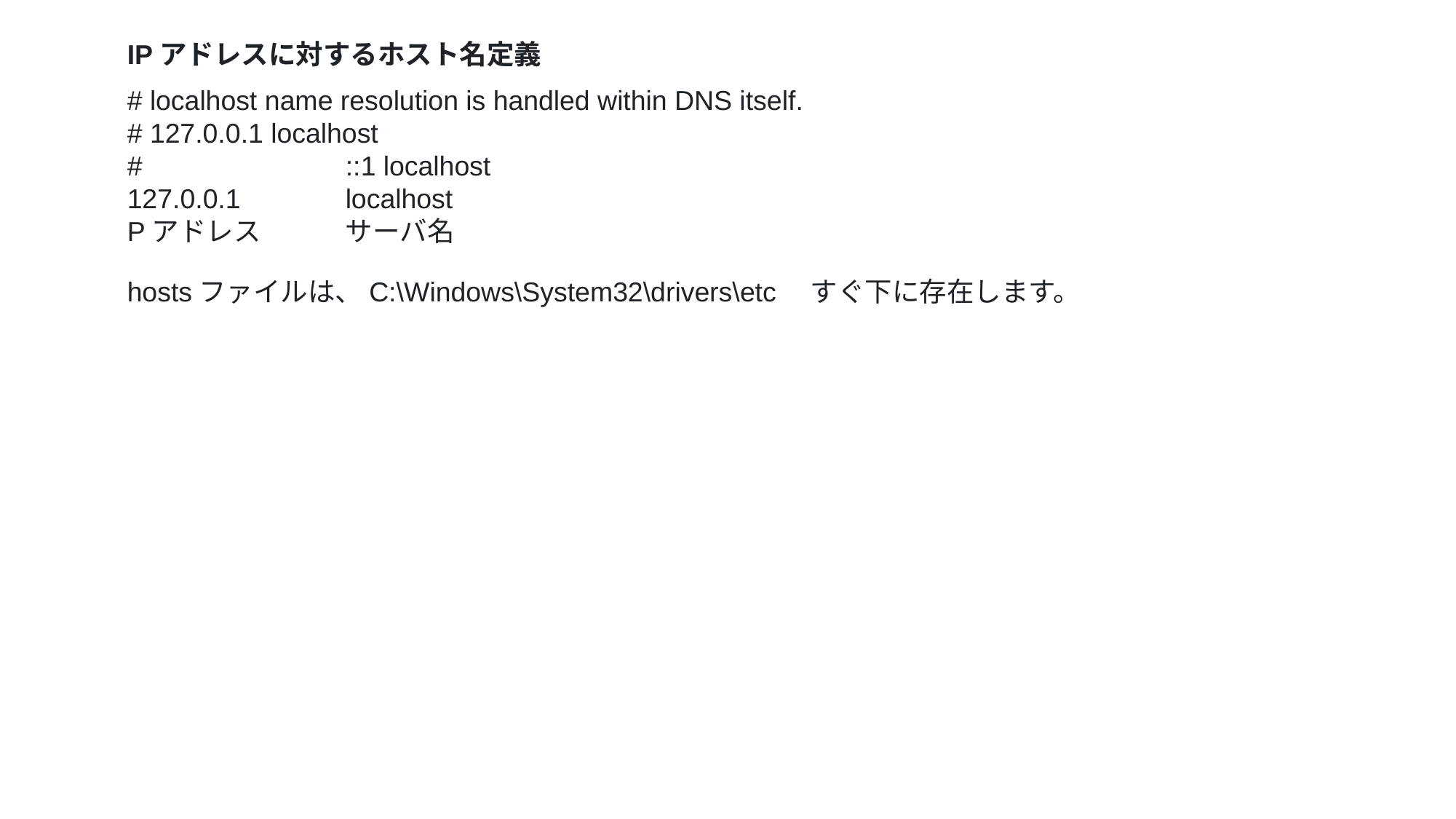

IPアドレスに対するホスト名定義
# localhost name resolution is handled within DNS itself.
# 127.0.0.1 localhost
# 		::1 localhost
127.0.0.1 	localhost
Pアドレス 	サーバ名
hostsファイルは、C:\Windows\System32\drivers\etc　すぐ下に存在します。